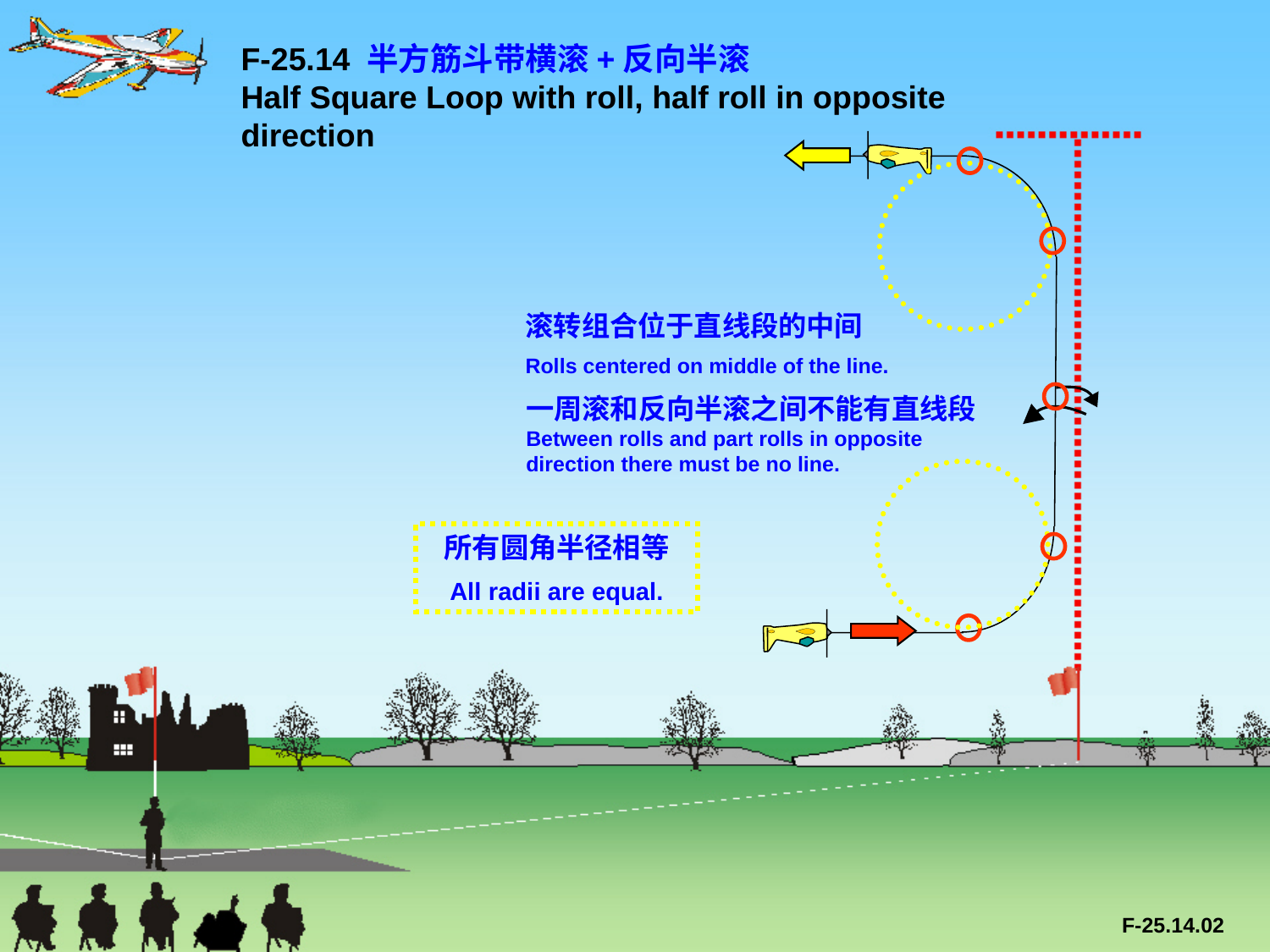

F-25.14 半方筋斗带横滚+反向半滚
Half Square Loop with roll, half roll in opposite 	 	 direction

滚转组合位于直线段的中间
Rolls centered on middle of the line.

一周滚和反向半滚之间不能有直线段
Between rolls and part rolls in opposite direction there must be no line.

所有圆角半径相等
All radii are equal.

F-25.14.02